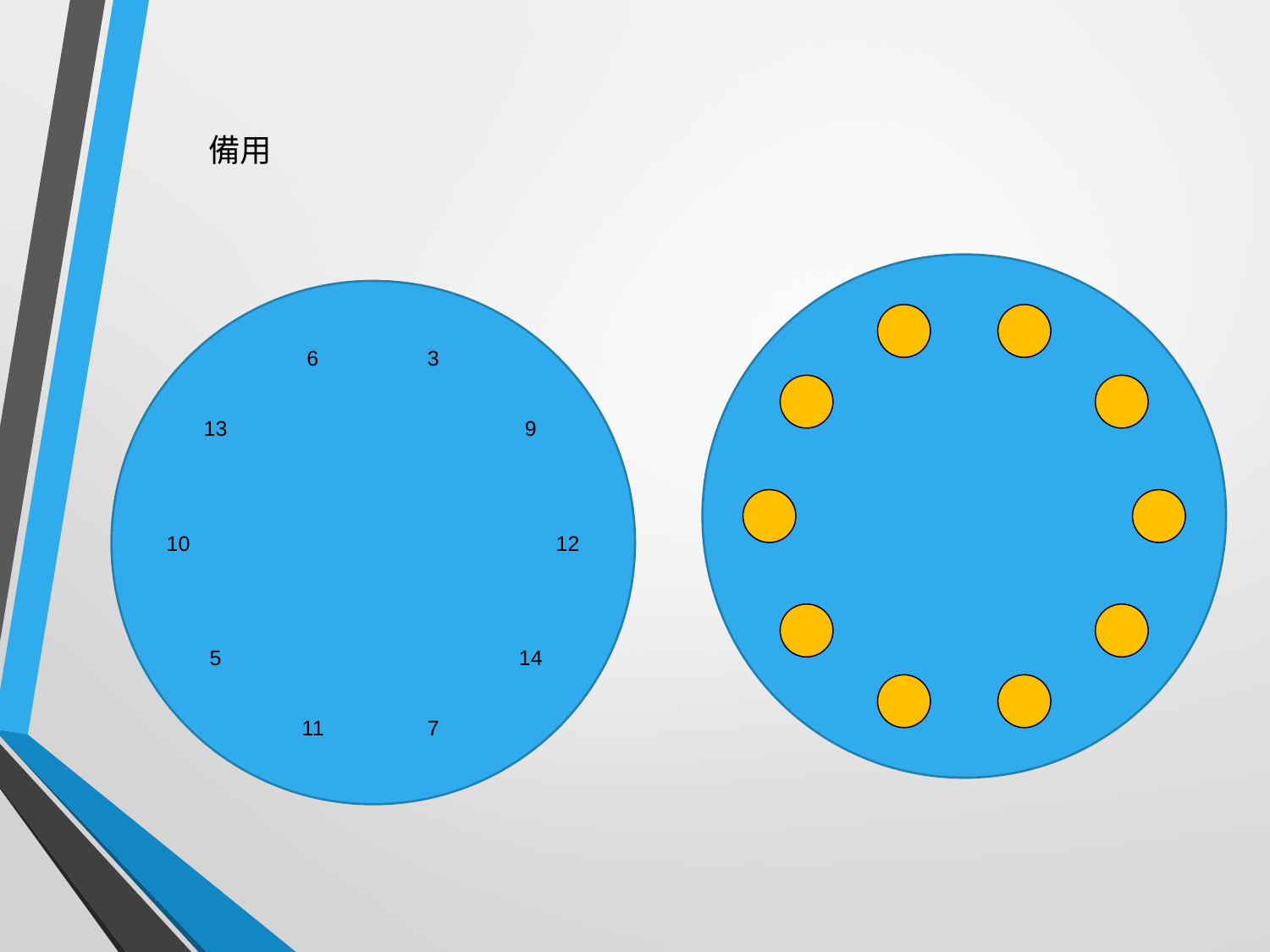

備用

3
6
9
13
12
10
14
5
7
11